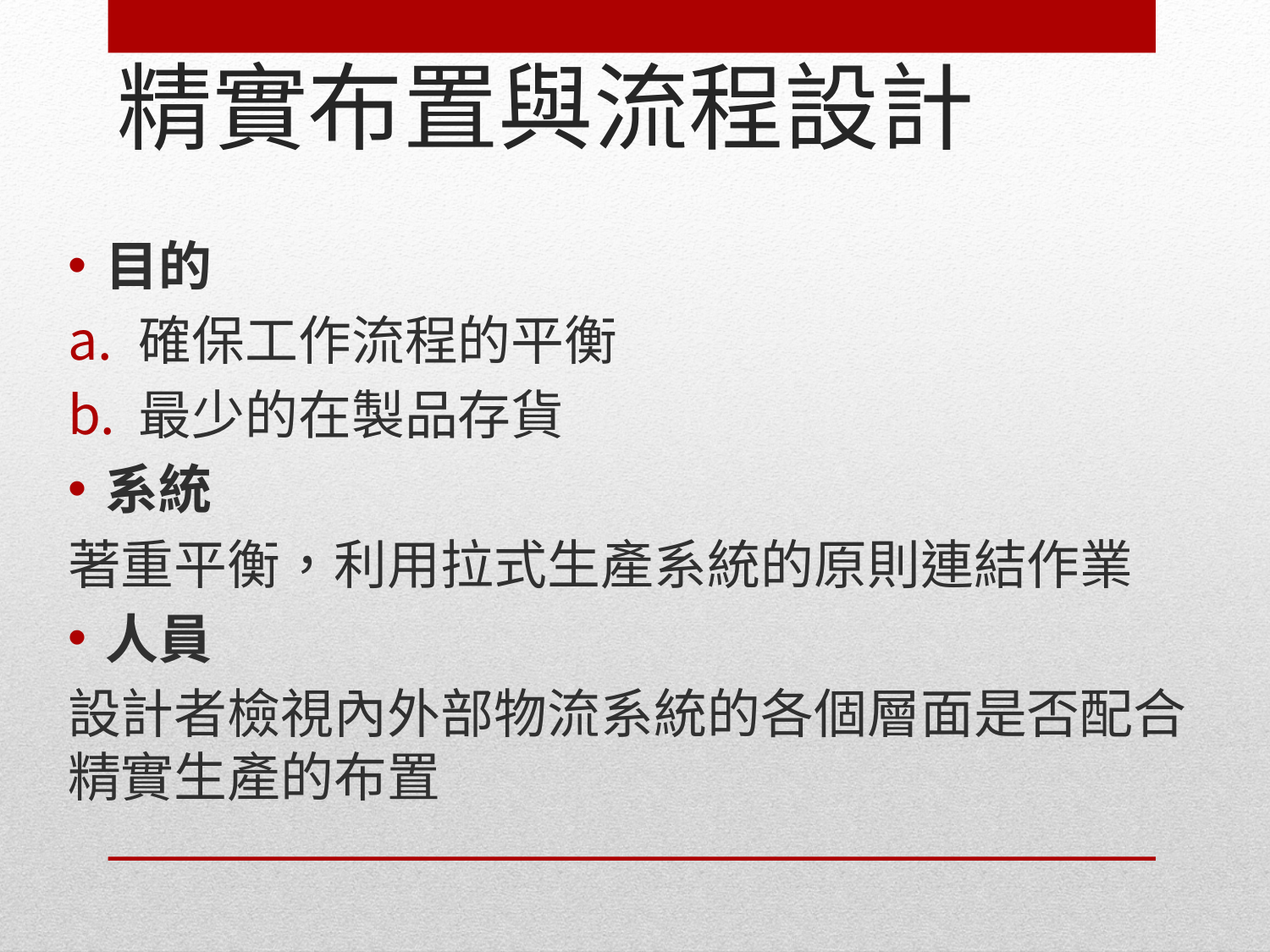

# 精實布置與流程設計
目的
確保工作流程的平衡
最少的在製品存貨
系統
著重平衡，利用拉式生產系統的原則連結作業
人員
設計者檢視內外部物流系統的各個層面是否配合精實生產的布置